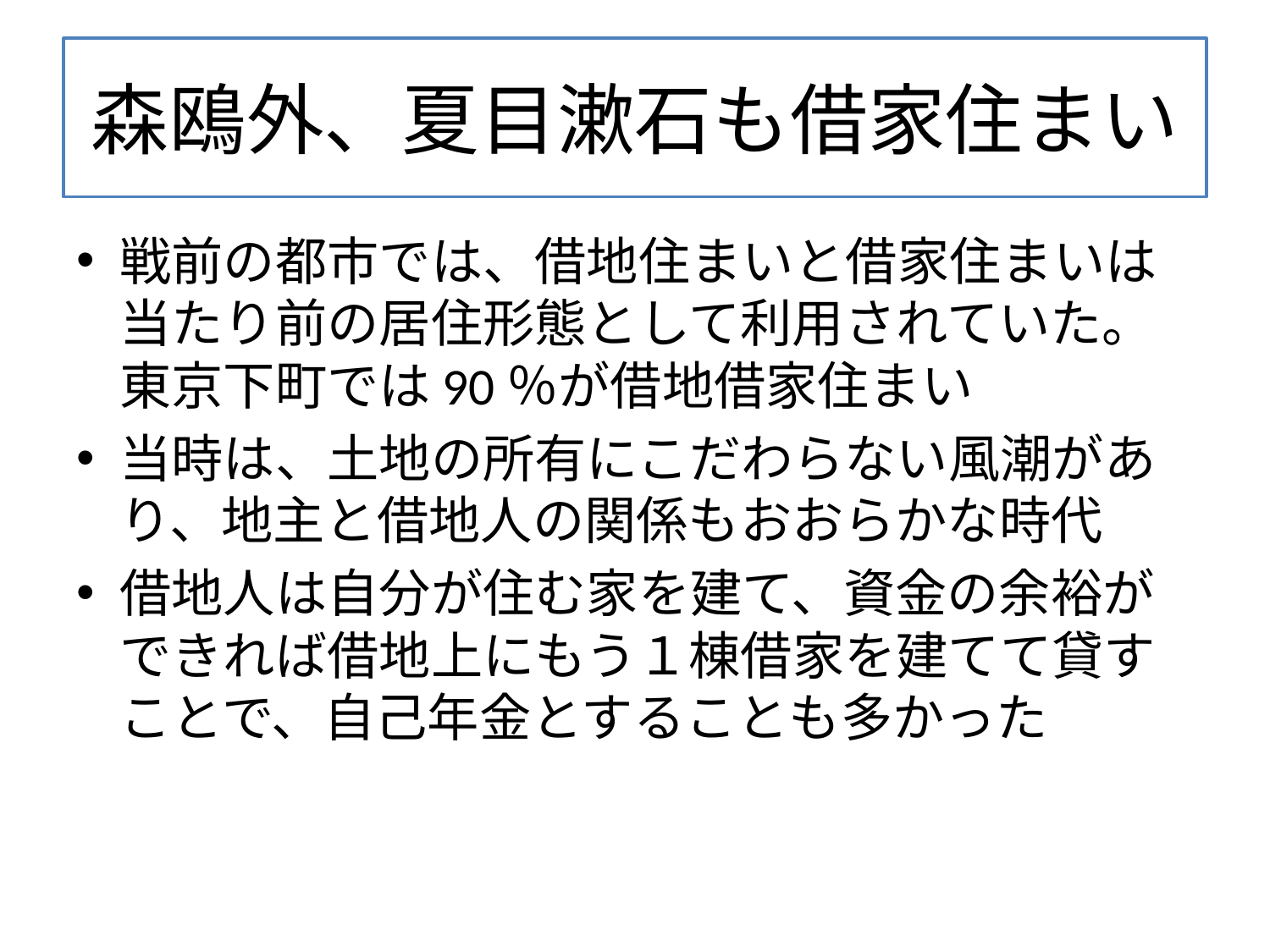

# 森鴎外、夏目漱石も借家住まい
戦前の都市では、借地住まいと借家住まいは当たり前の居住形態として利用されていた。東京下町では90％が借地借家住まい
当時は、土地の所有にこだわらない風潮があり、地主と借地人の関係もおおらかな時代
借地人は自分が住む家を建て、資金の余裕ができれば借地上にもう１棟借家を建てて貸すことで、自己年金とすることも多かった